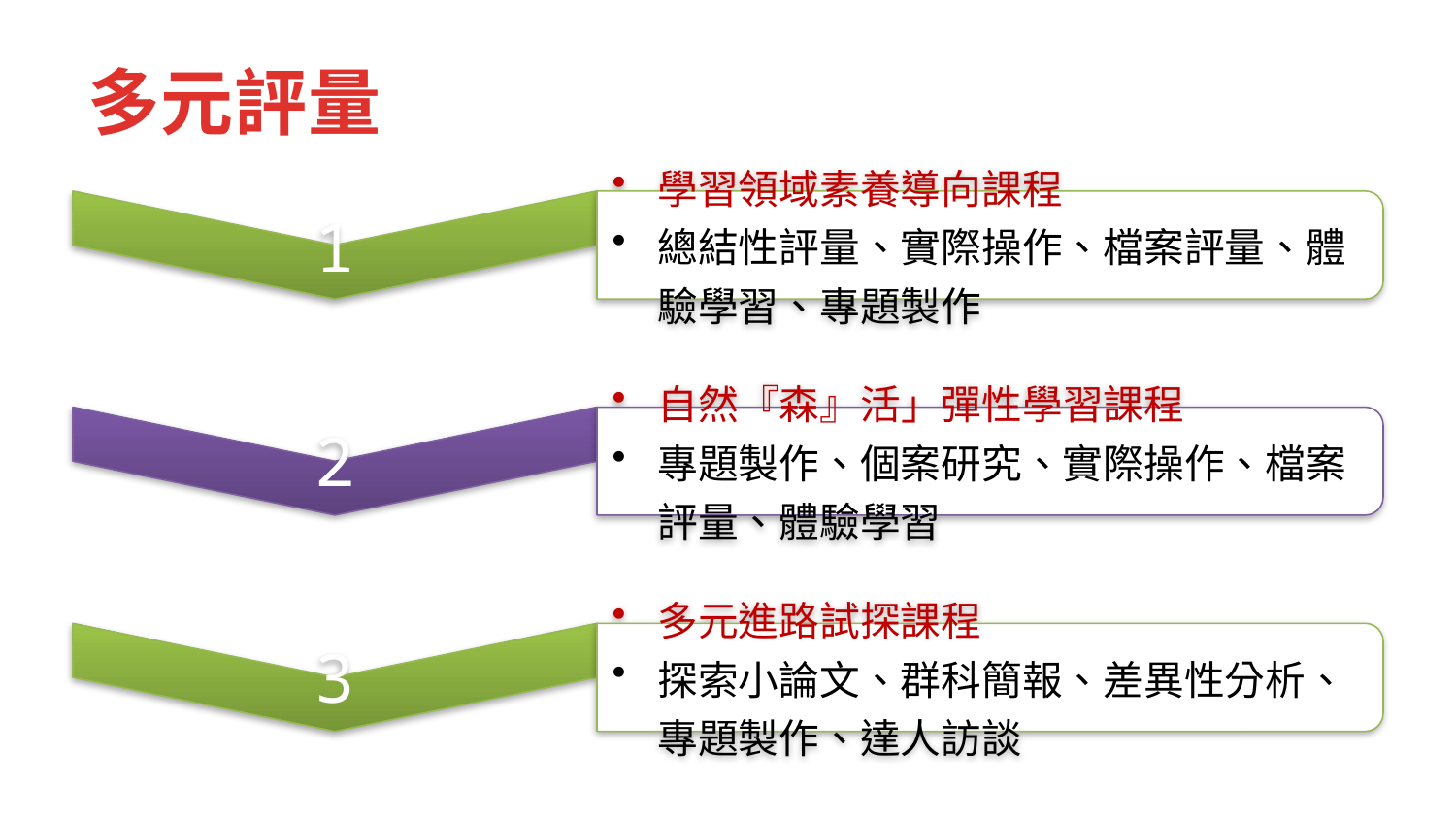

# 多元評量
1
學習領域素養導向課程
總結性評量、實際操作、檔案評量、體驗學習、專題製作
2
自然『森』活」彈性學習課程
專題製作、個案研究、實際操作、檔案評量、體驗學習
3
多元進路試探課程
探索小論文、群科簡報、差異性分析、專題製作、達人訪談